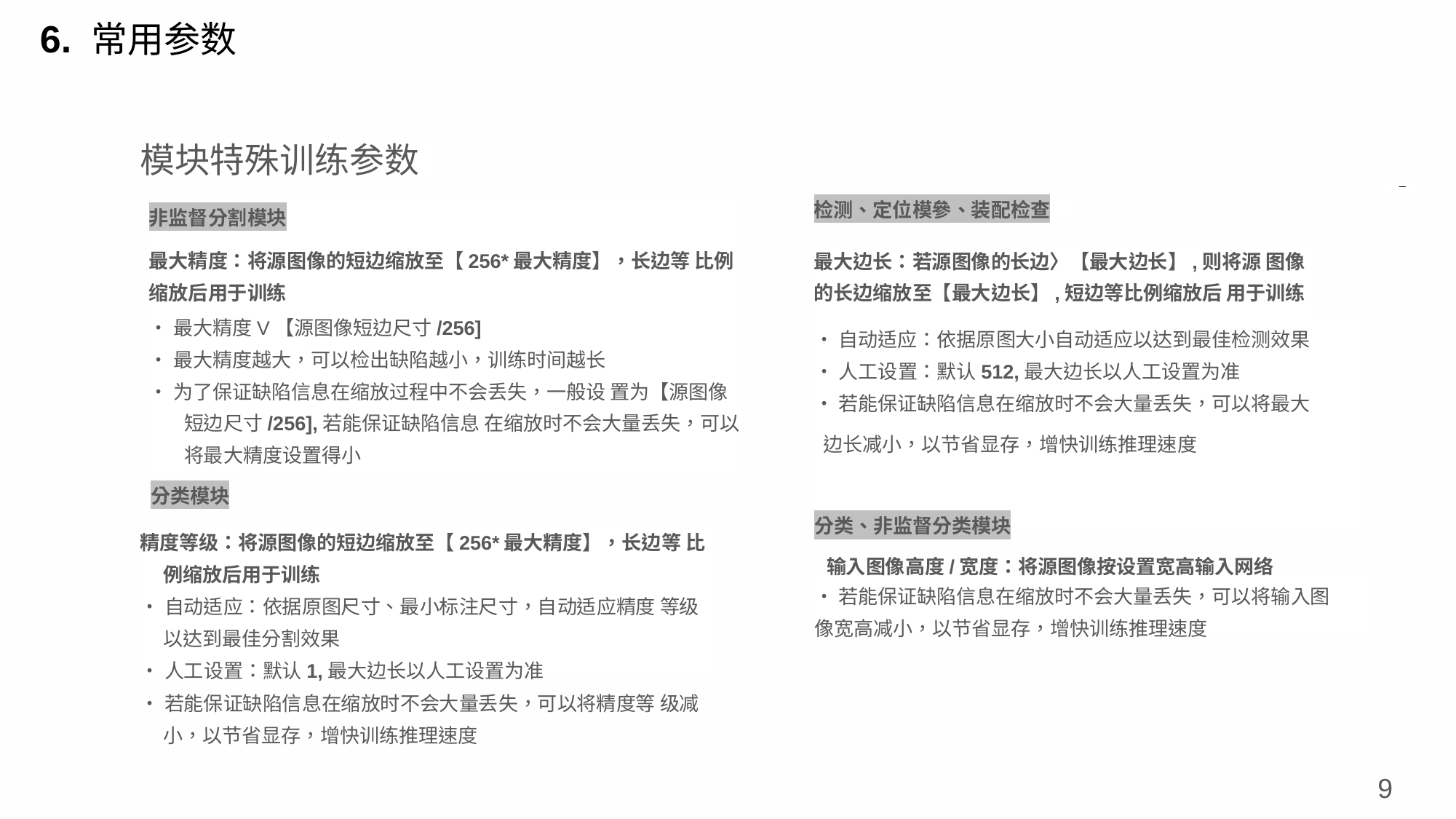

6. 常用参数
模块特殊训练参数
__
检测、定位模參、装配检查
非监督分割模块
最大精度：将源图像的短边缩放至【256*最大精度】，长边等 比例缩放后用于训练
•最大精度V【源图像短边尺寸/256]
•最大精度越大，可以检出缺陷越小，训练时间越长
•为了保证缺陷信息在缩放过程中不会丢失，一般设 置为【源图像短边尺寸/256],若能保证缺陷信息 在缩放时不会大量丢失，可以将最大精度设置得小
最大边长：若源图像的长边〉【最大边长】,则将源 图像的长边缩放至【最大边长】,短边等比例缩放后 用于训练
•自动适应：依据原图大小自动适应以达到最佳检测效果
•人工设置：默认512,最大边长以人工设置为准
•若能保证缺陷信息在缩放时不会大量丢失，可以将最大
 边长减小，以节省显存，增快训练推理速度

分类、非监督分类模块
输入图像高度/宽度：将源图像按设置宽高输入网络
分类模块
精度等级：将源图像的短边缩放至【256*最大精度】，长边等 比例缩放后用于训练
•自动适应：依据原图尺寸、最小标注尺寸，自动适应精度 等级以达到最佳分割效果
•人工设置：默认1,最大边长以人工设置为准
•若能保证缺陷信息在缩放时不会大量丢失，可以将精度等 级减小，以节省显存，增快训练推理速度
•若能保证缺陷信息在缩放时不会大量丢失，可以将输入图
像宽高减小，以节省显存，增快训练推理速度
9